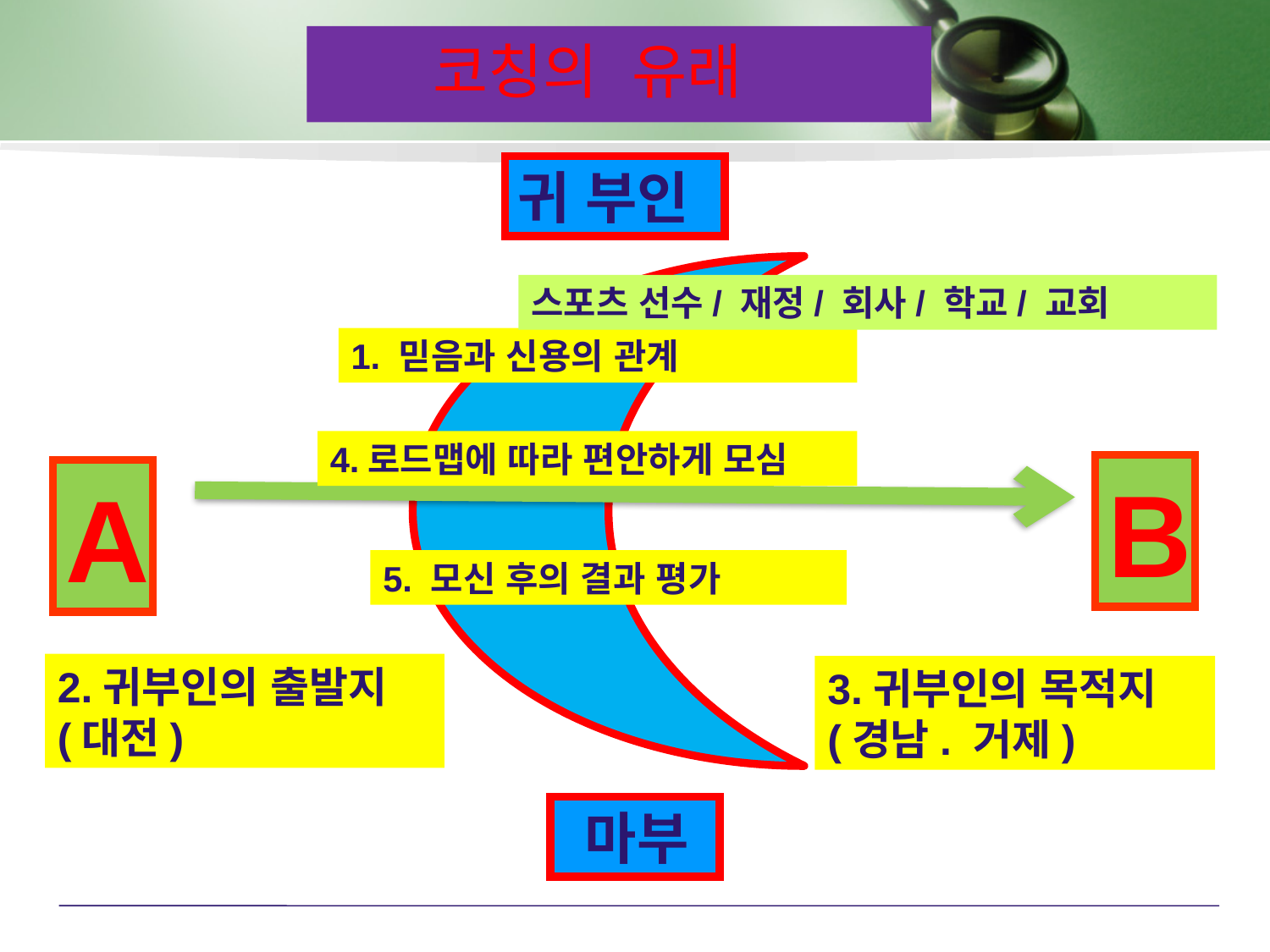

코칭의  유래
귀 부인

스포츠 선수/ 재정/ 회사/ 학교/ 교회
1. 믿음과 신용의 관계
4.로드맵에 따라 편안하게 모심
B
A
5. 모신 후의 결과 평가
2.귀부인의 출발지
(대전)
3.귀부인의 목적지
(경남. 거제)
 마부